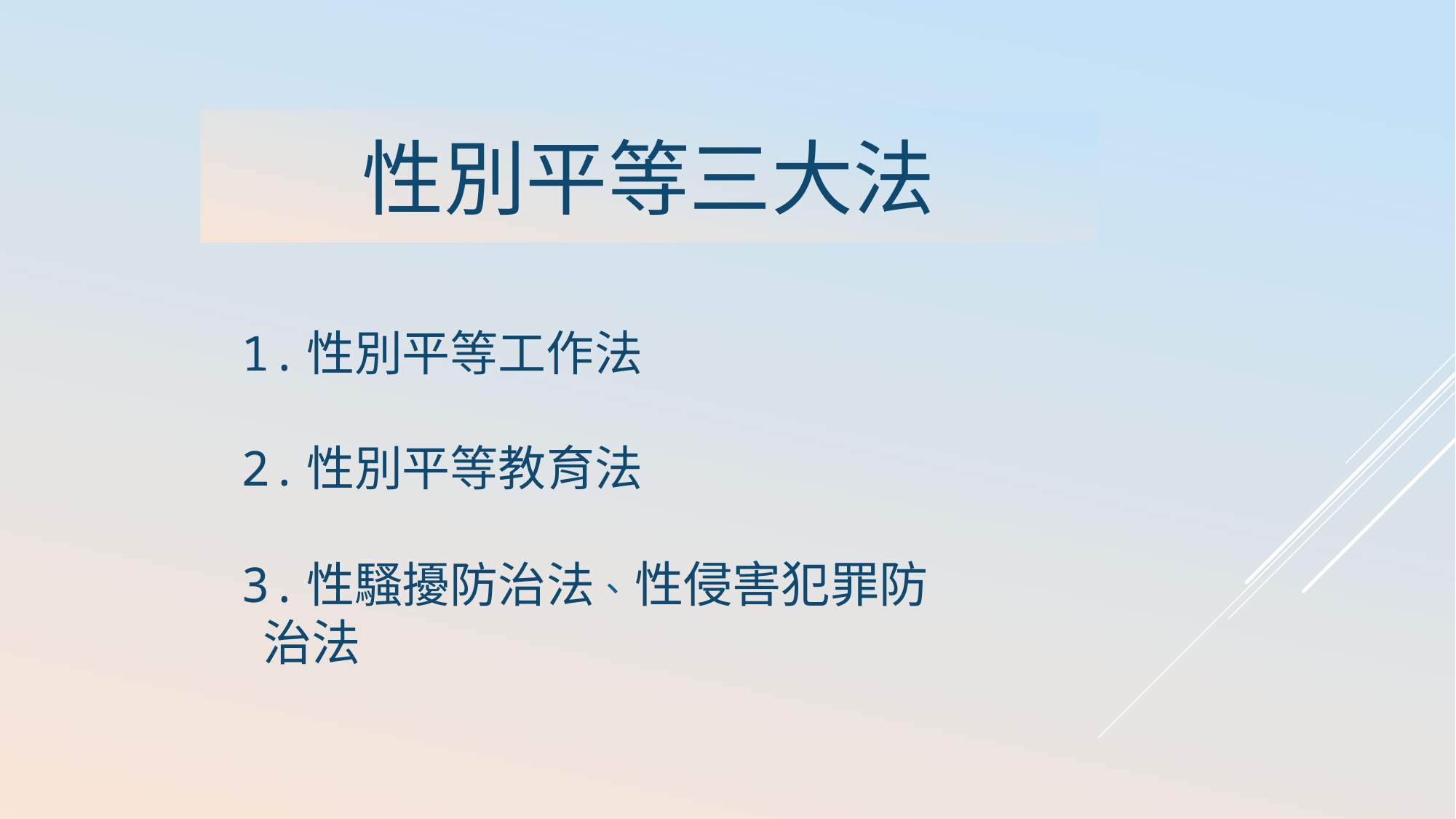

性別平等三大法
# 1.性別平等工作法 2.性別平等教育法 3.性騷擾防治法、 性侵害犯罪防 治法